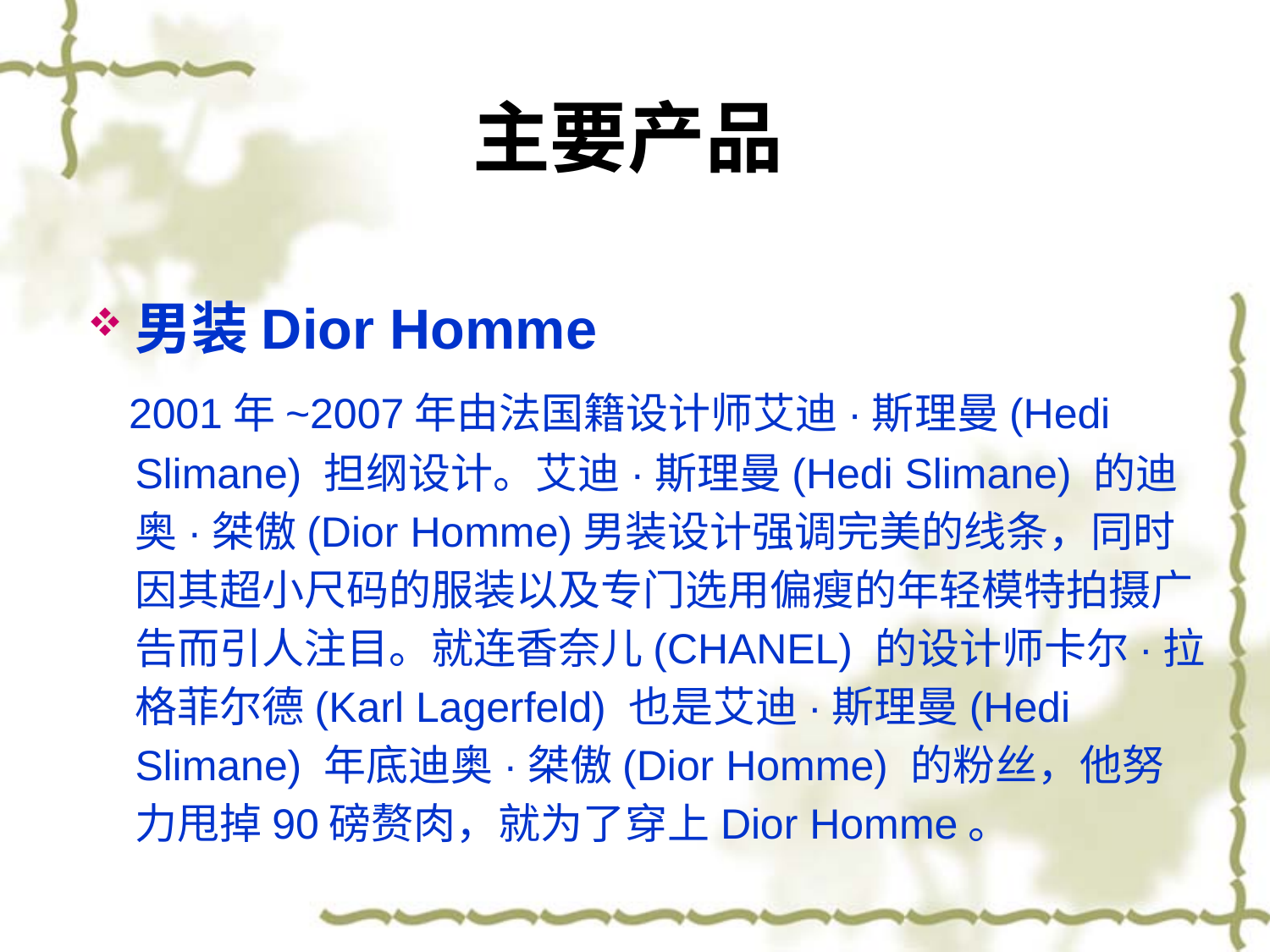

主要产品

男装Dior Homme
   2001年~2007年由法国籍设计师艾迪·斯理曼(Hedi Slimane) 担纲设计。艾迪·斯理曼(Hedi Slimane) 的迪奥·桀傲(Dior Homme)男装设计强调完美的线条，同时因其超小尺码的服装以及专门选用偏瘦的年轻模特拍摄广告而引人注目。就连香奈儿(CHANEL) 的设计师卡尔·拉格菲尔德(Karl Lagerfeld) 也是艾迪·斯理曼(Hedi Slimane) 年底迪奥·桀傲(Dior Homme) 的粉丝，他努力甩掉90磅赘肉，就为了穿上Dior Homme。
#